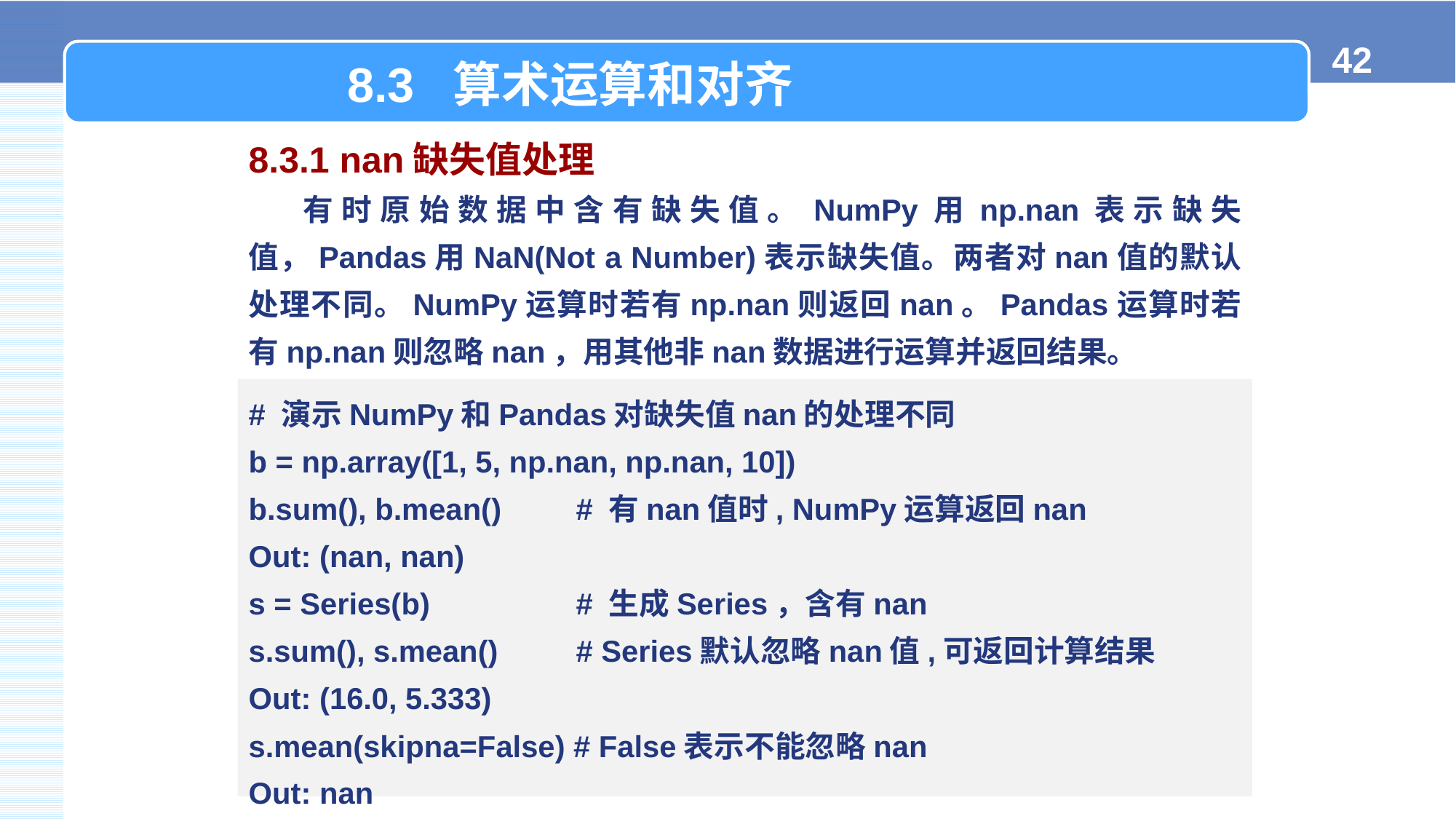

8.3  算术运算和对齐
8.3.1 nan缺失值处理
有时原始数据中含有缺失值。NumPy用np.nan表示缺失值，Pandas用NaN(Not a Number)表示缺失值。两者对nan值的默认处理不同。NumPy运算时若有np.nan则返回nan。Pandas运算时若有np.nan则忽略nan，用其他非nan数据进行运算并返回结果。

# 演示NumPy和Pandas对缺失值nan的处理不同
b = np.array([1, 5, np.nan, np.nan, 10])
b.sum(), b.mean()	# 有nan值时, NumPy运算返回nan
Out: (nan, nan)
s = Series(b)		# 生成Series，含有nan
s.sum(), s.mean() 	# Series默认忽略nan值,可返回计算结果
Out: (16.0, 5.333)
s.mean(skipna=False) # False表示不能忽略nan
Out: nan